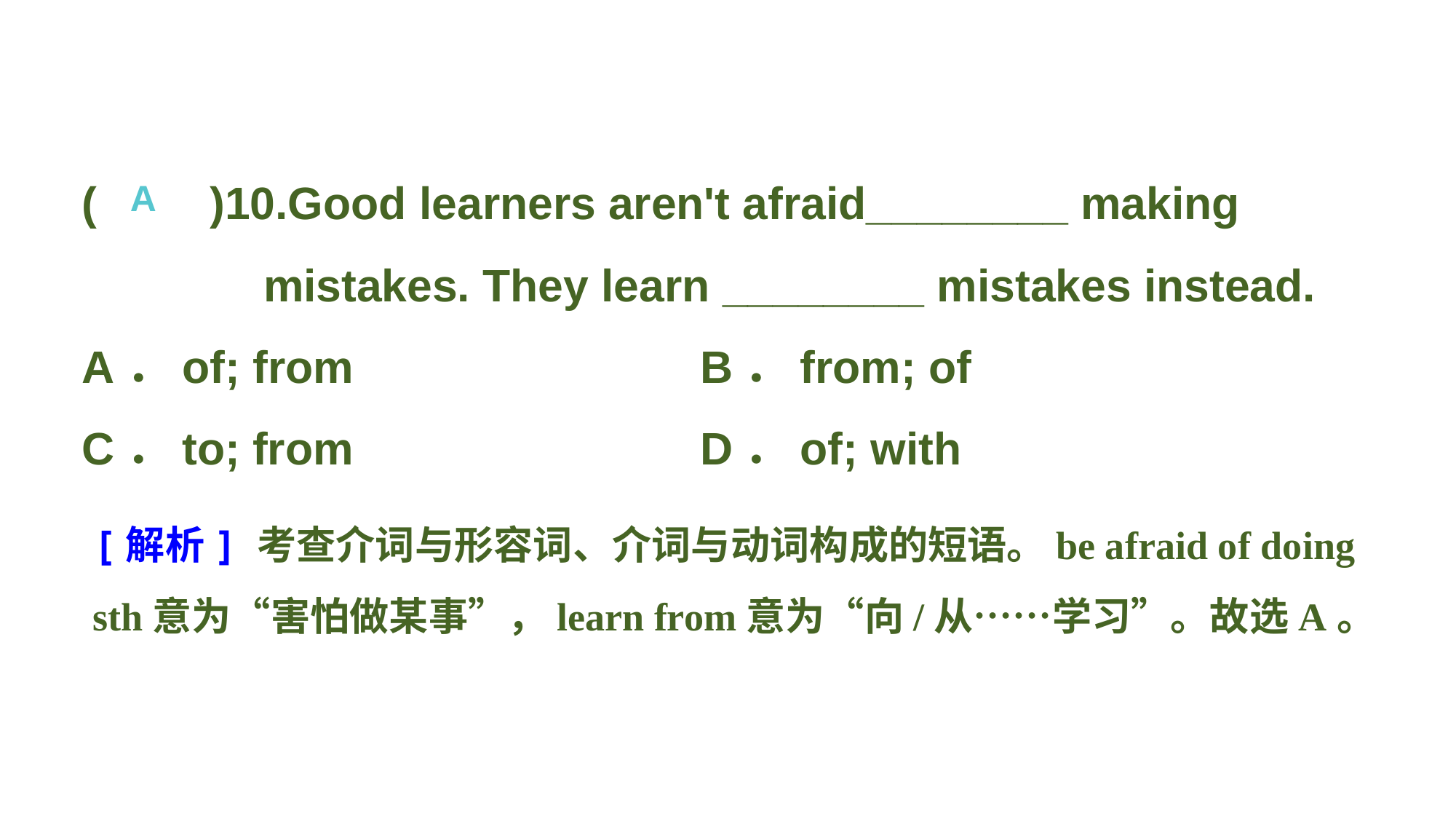

(　　)10.Good learners aren't afraid________ making mistakes. They learn ________ mistakes instead.
A．of; from  			B．from; of
C．to; from   			D．of; with
A
[解析] 考查介词与形容词、介词与动词构成的短语。be afraid of doing sth意为“害怕做某事”，learn from意为“向/从……学习”。故选A。